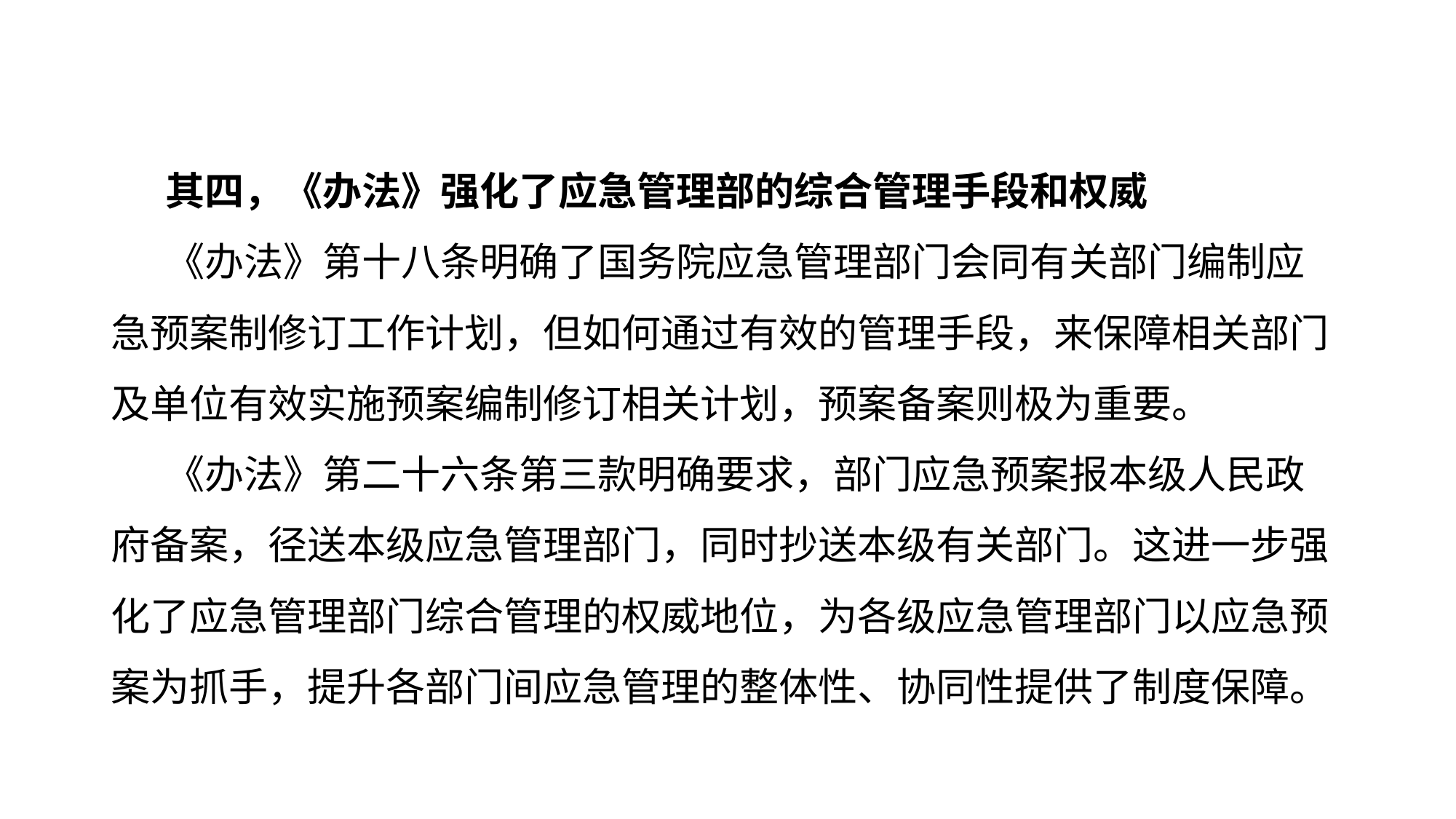

#
其四，《办法》强化了应急管理部的综合管理手段和权威
《办法》第十八条明确了国务院应急管理部门会同有关部门编制应急预案制修订工作计划，但如何通过有效的管理手段，来保障相关部门及单位有效实施预案编制修订相关计划，预案备案则极为重要。
《办法》第二十六条第三款明确要求，部门应急预案报本级人民政府备案，径送本级应急管理部门，同时抄送本级有关部门。这进一步强化了应急管理部门综合管理的权威地位，为各级应急管理部门以应急预案为抓手，提升各部门间应急管理的整体性、协同性提供了制度保障。